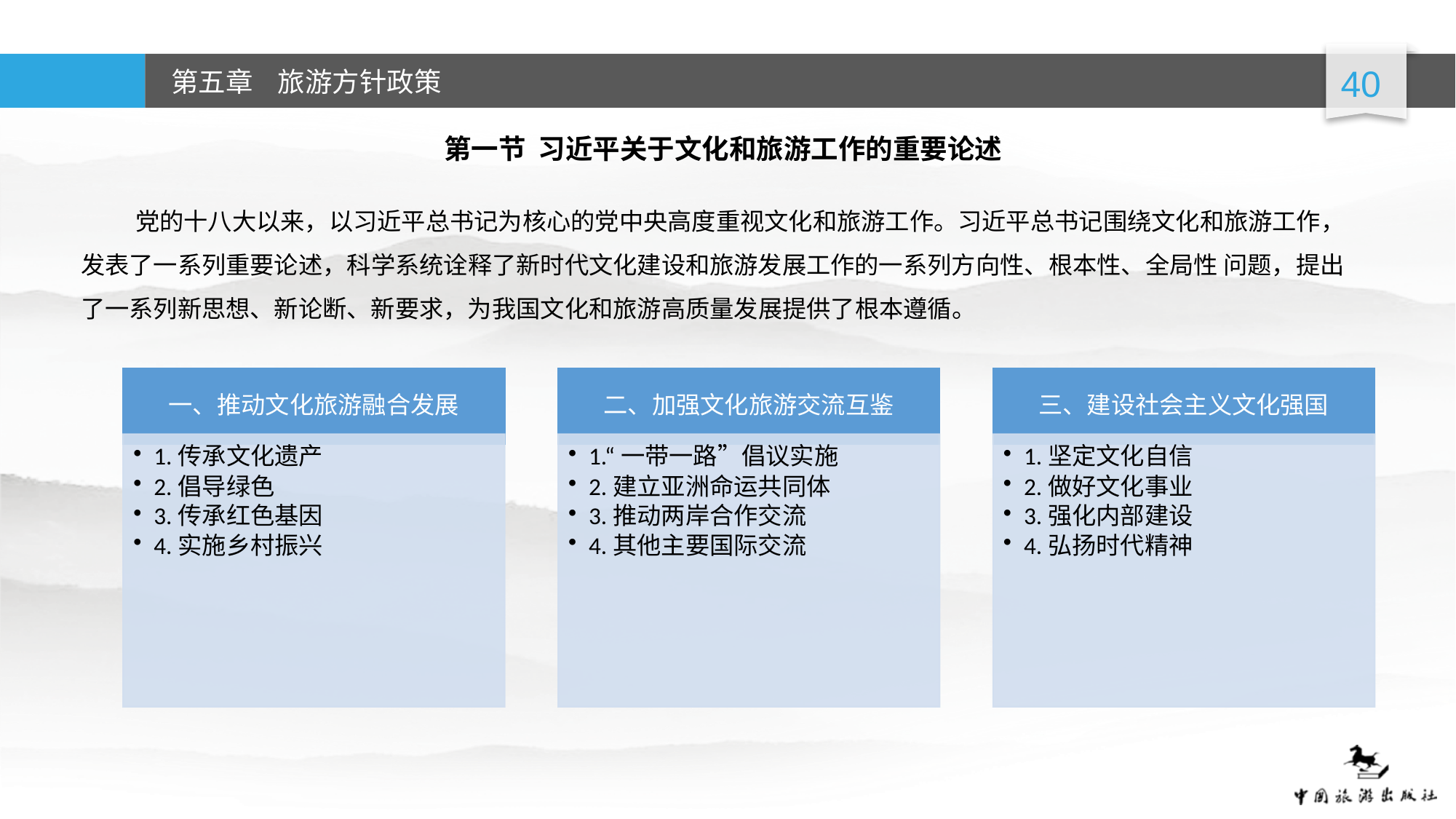

第一节  习近平关于文化和旅游工作的重要论述
党的十八大以来，以习近平总书记为核心的党中央高度重视文化和旅游工作。习近平总书记围绕文化和旅游工作，发表了一系列重要论述，科学系统诠释了新时代文化建设和旅游发展工作的一系列方向性、根本性、全局性 问题，提出了一系列新思想、新论断、新要求，为我国文化和旅游高质量发展提供了根本遵循。
一、推动文化旅游融合发展
1.传承文化遗产
2.倡导绿色
3.传承红色基因
4.实施乡村振兴
二、加强文化旅游交流互鉴
1.“一带一路”倡议实施
2.建立亚洲命运共同体
3.推动两岸合作交流
4.其他主要国际交流
三、建设社会主义文化强国
1.坚定文化自信
2.做好文化事业
3.强化内部建设
4.弘扬时代精神